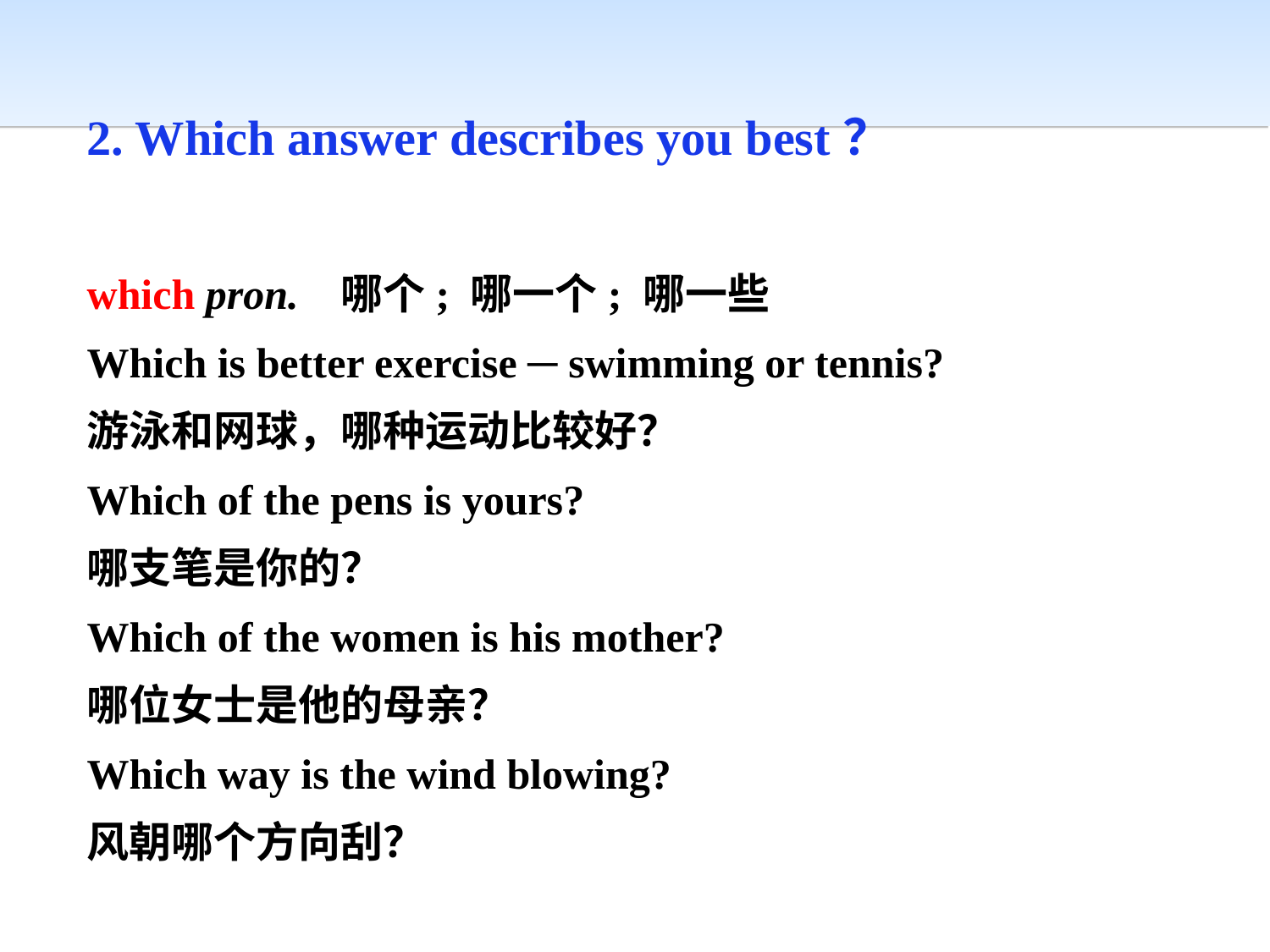

2. Which answer describes you best？
which pron.	哪个; 哪一个; 哪一些
Which is better exercise ─ swimming or tennis?
游泳和网球，哪种运动比较好？
Which of the pens is yours?
哪支笔是你的？
Which of the women is his mother?
哪位女士是他的母亲？
Which way is the wind blowing?
风朝哪个方向刮？